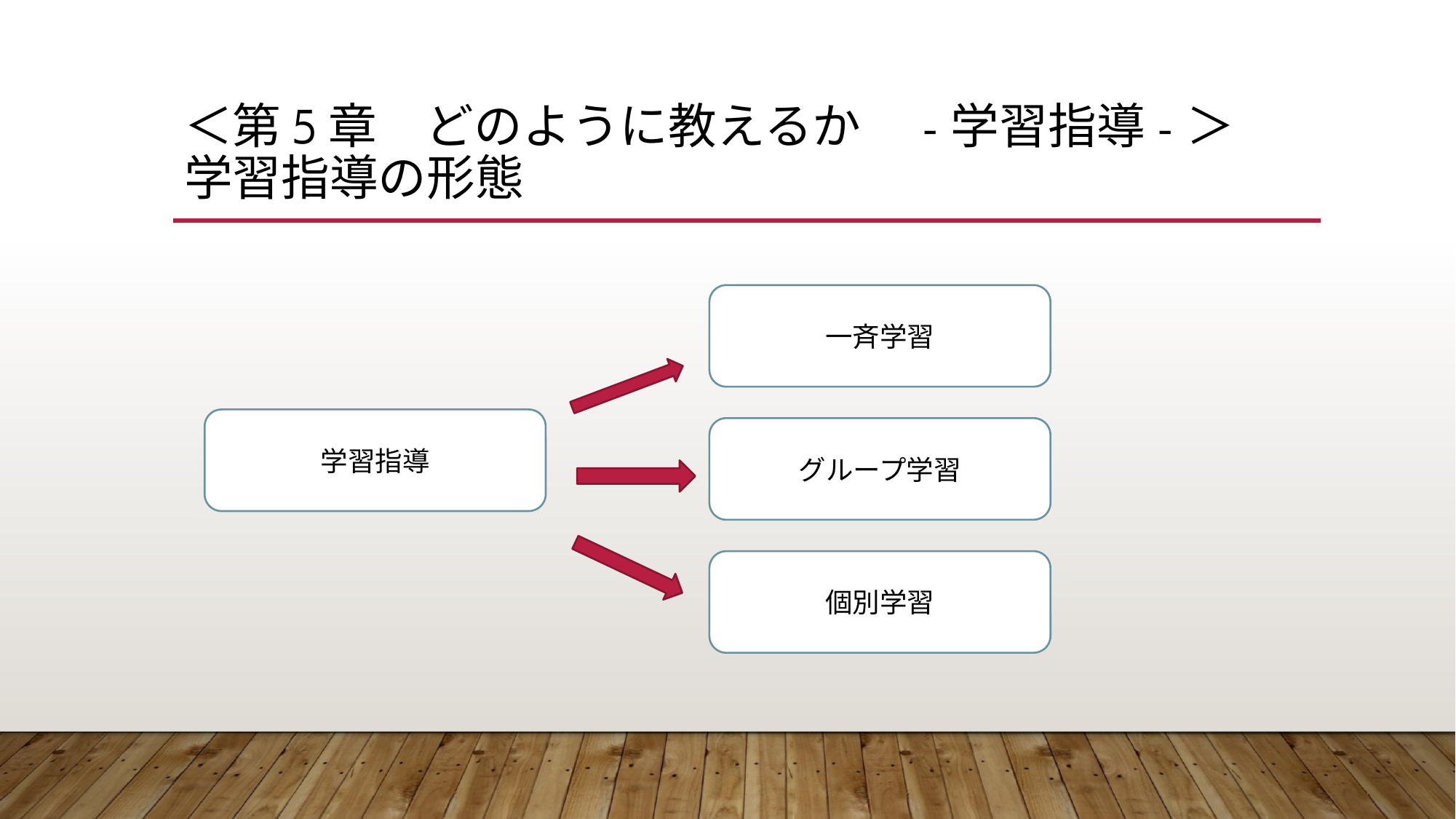

# ＜第5章　どのように教えるか　-学習指導-＞ 学習指導の形態

一斉学習

学習指導
グループ学習

個別学習